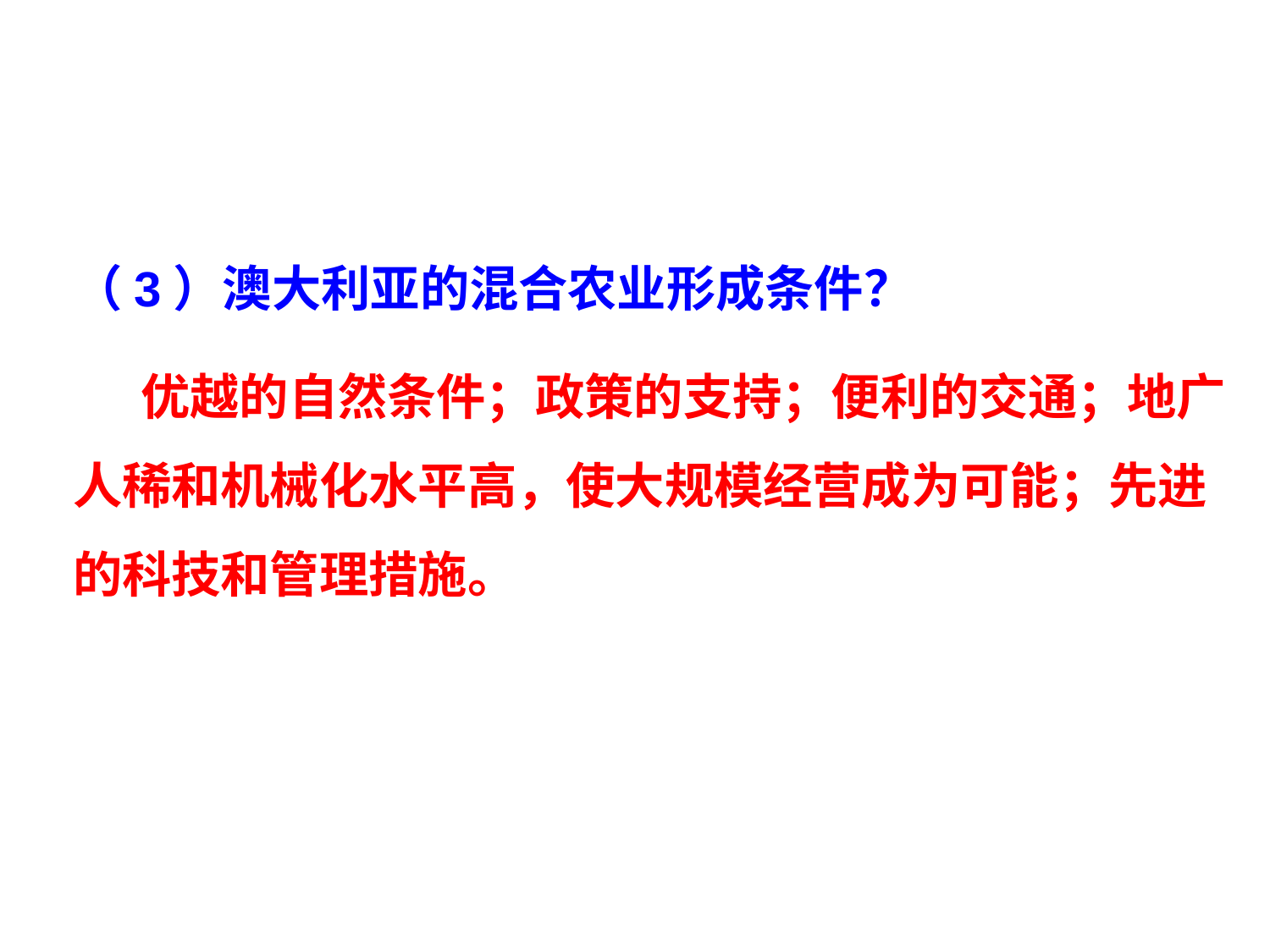

（3）澳大利亚的混合农业形成条件？
     优越的自然条件；政策的支持；便利的交通；地广人稀和机械化水平高，使大规模经营成为可能；先进的科技和管理措施。